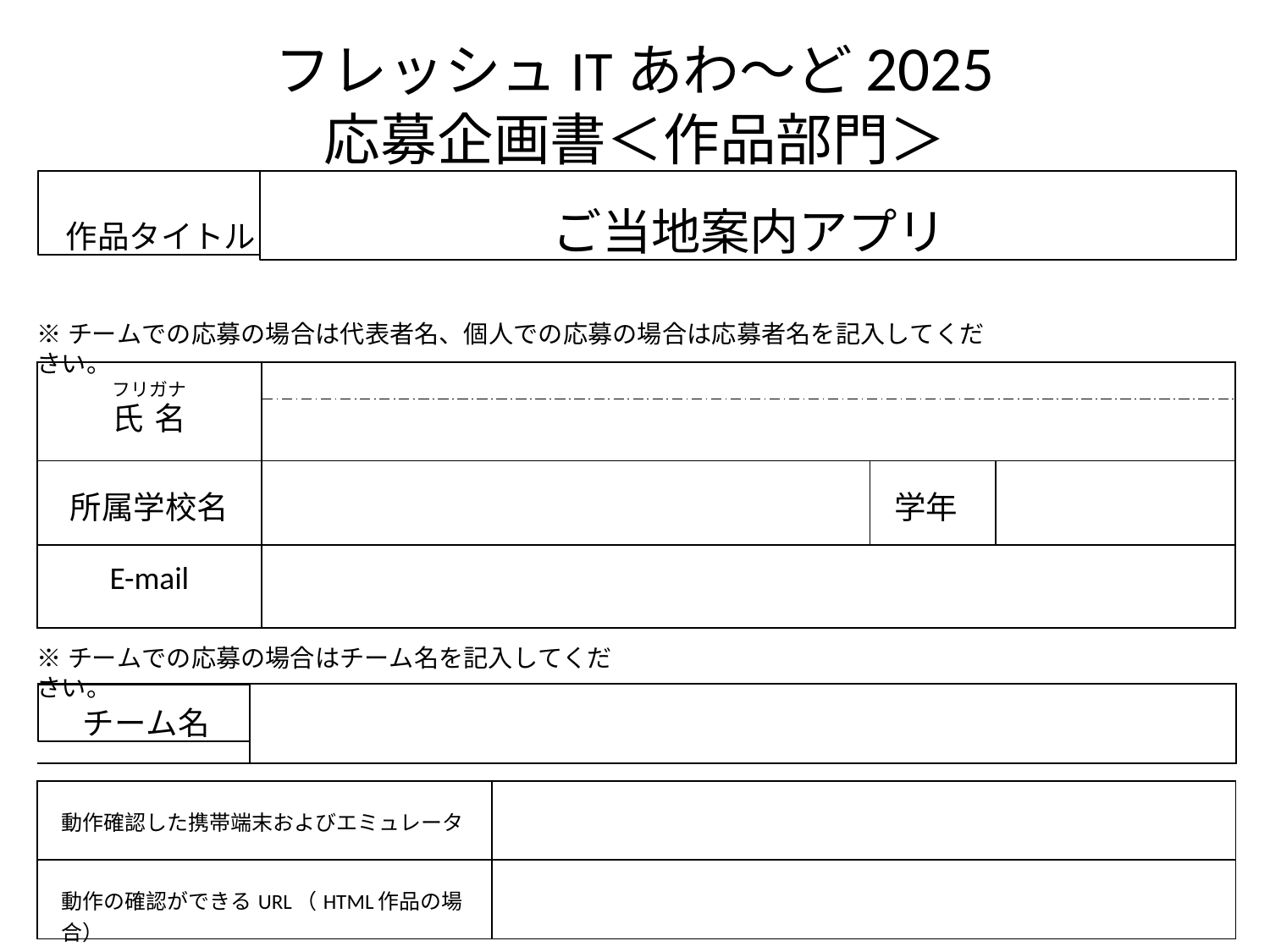

フレッシュITあわ～ど2025
応募企画書＜作品部門＞

作品タイトル
ご当地案内アプリ
※チームでの応募の場合は代表者名、個人での応募の場合は応募者名を記入してください。
| フリガナ 氏 名 |  |  |  |
| --- | --- | --- | --- |
| 所属学校名 |  | 学年 |  |
| E-mail |  |  |  |
※チームでの応募の場合はチーム名を記入してください。

チーム名
| 動作確認した携帯端末およびエミュレータ |  |
| --- | --- |
| 動作の確認ができるURL（HTML作品の場合） |  |